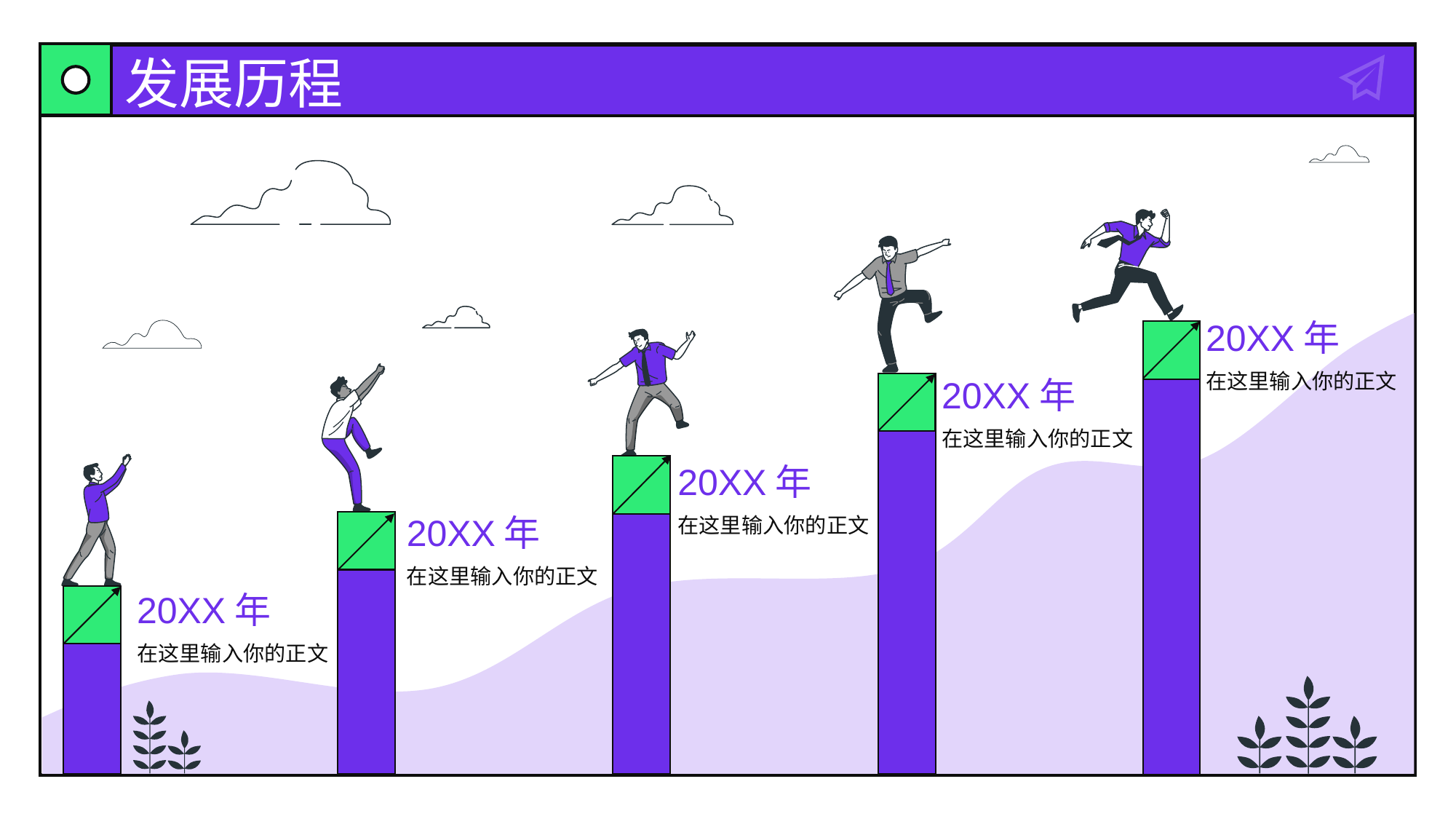

# 发展历程

20XX年

在这里输入你的正文

20XX年

在这里输入你的正文

20XX年
在这里输入你的正文
20XX年
在这里输入你的正文
20XX年
在这里输入你的正文